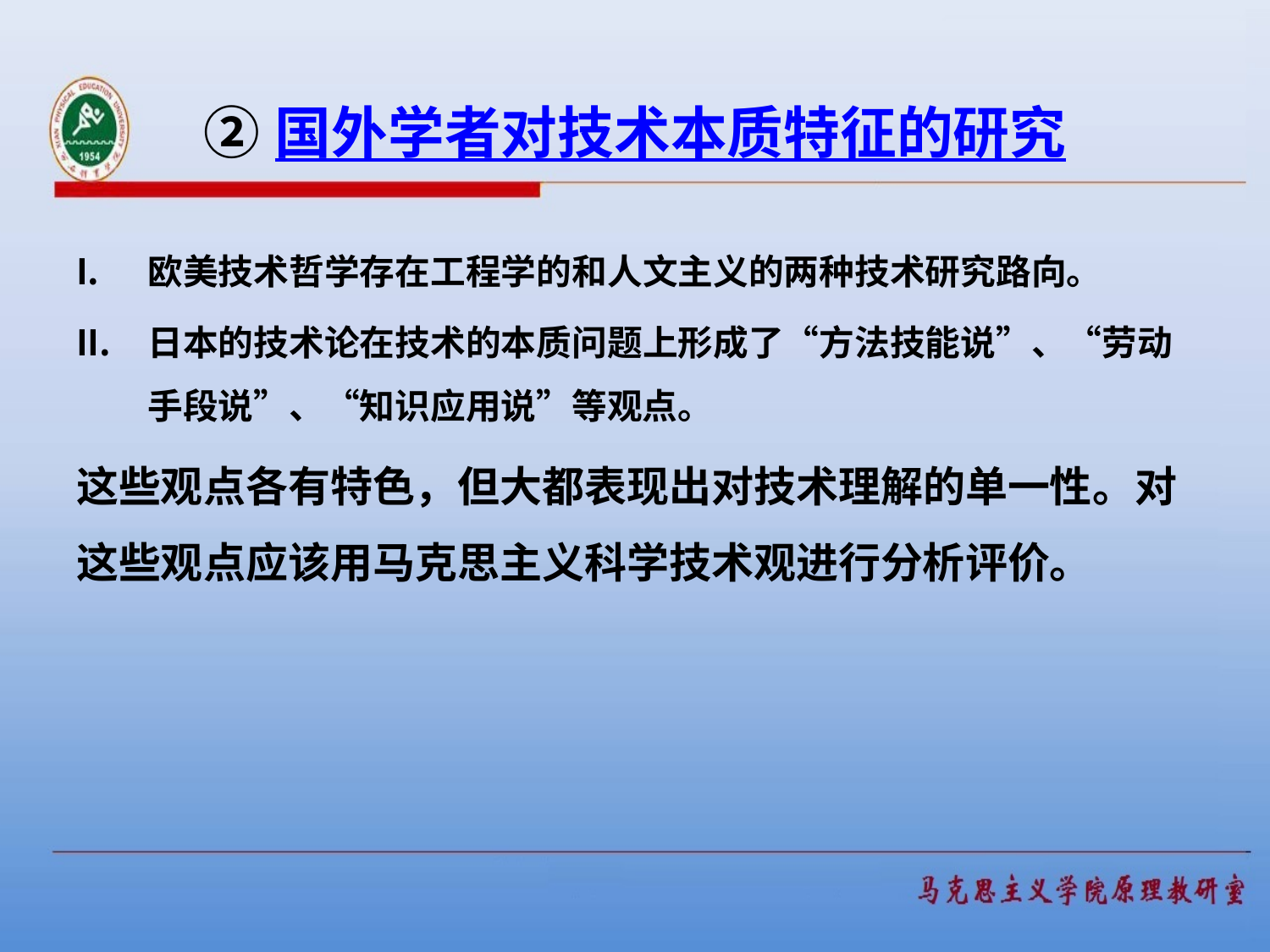

# 国外学者对技术本质特征的研究
欧美技术哲学存在工程学的和人文主义的两种技术研究路向。
日本的技术论在技术的本质问题上形成了“方法技能说”、“劳动手段说”、“知识应用说”等观点。
这些观点各有特色，但大都表现出对技术理解的单一性。对这些观点应该用马克思主义科学技术观进行分析评价。